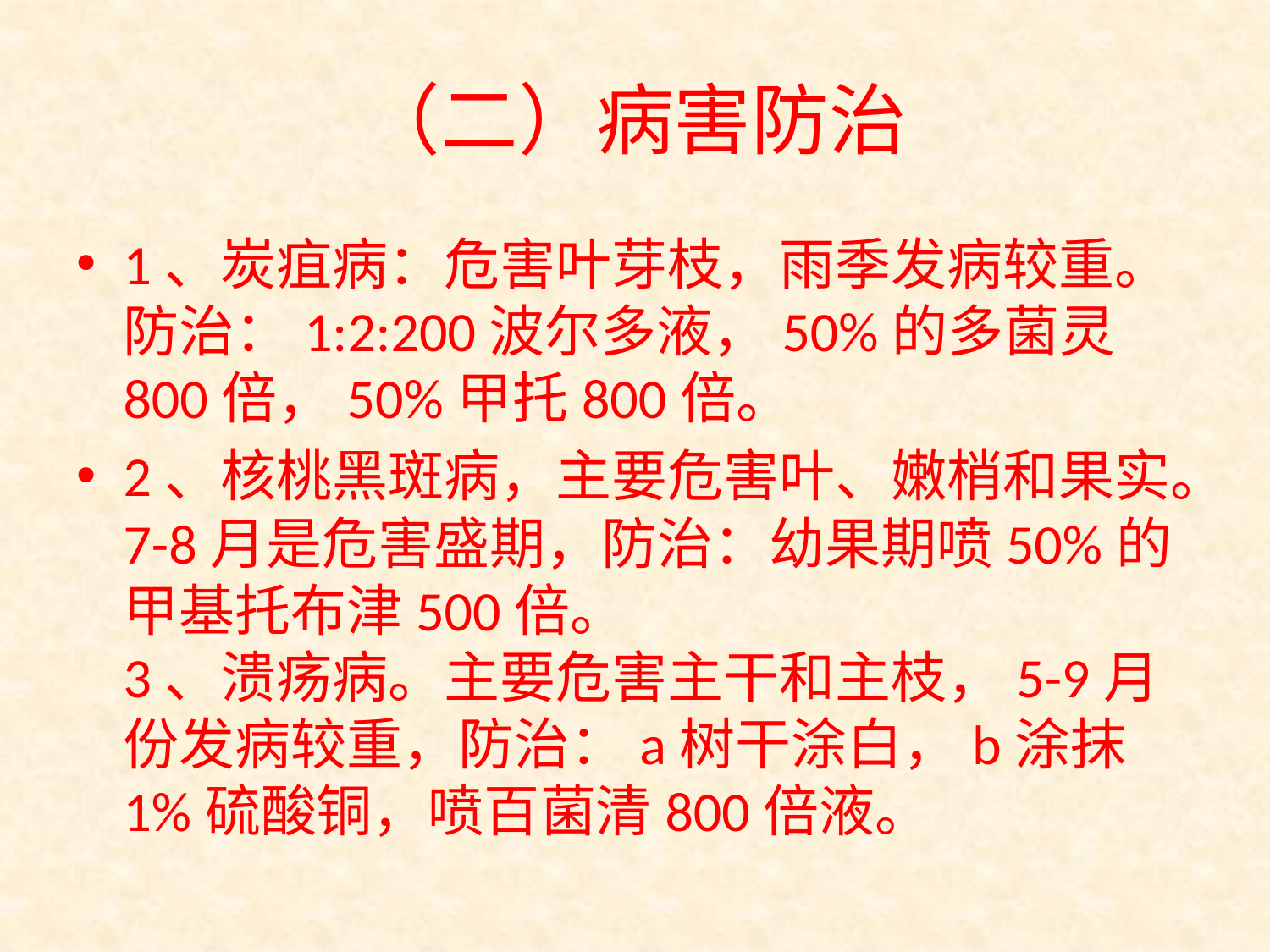

# （二）病害防治
1、炭疽病：危害叶芽枝，雨季发病较重。防治：1:2:200波尔多液，50%的多菌灵800倍，50%甲托800倍。
2、核桃黑斑病，主要危害叶、嫩梢和果实。7-8月是危害盛期，防治：幼果期喷50%的甲基托布津500倍。
3、溃疡病。主要危害主干和主枝，5-9月份发病较重，防治：a树干涂白，b涂抹1%硫酸铜，喷百菌清800倍液。